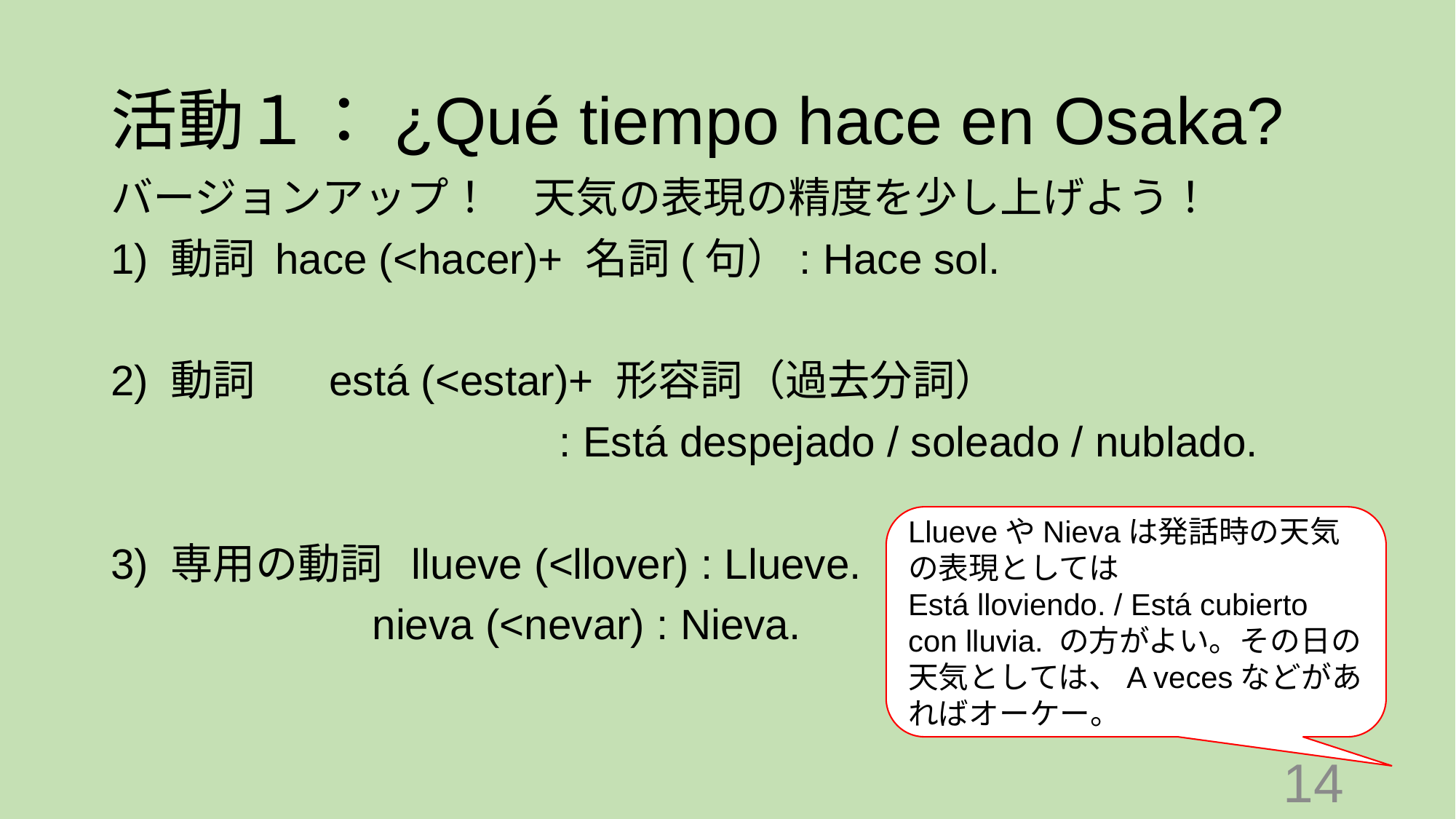

# 活動１：¿Qué tiempo hace en Osaka?
バージョンアップ！　天気の表現の精度を少し上げよう！
1) 動詞 hace (<hacer)+ 名詞(句）: Hace sol.

2) 動詞	está (<estar)+ 形容詞（過去分詞）
    				 : Está despejado / soleado / nublado.

3) 専用の動詞  llueve (<llover) : Llueve.
                     　nieva (<nevar) : Nieva.

LlueveやNievaは発話時の天気の表現としては
Está lloviendo. / Está cubierto con lluvia. の方がよい。その日の天気としては、A vecesなどがあればオーケー。
14